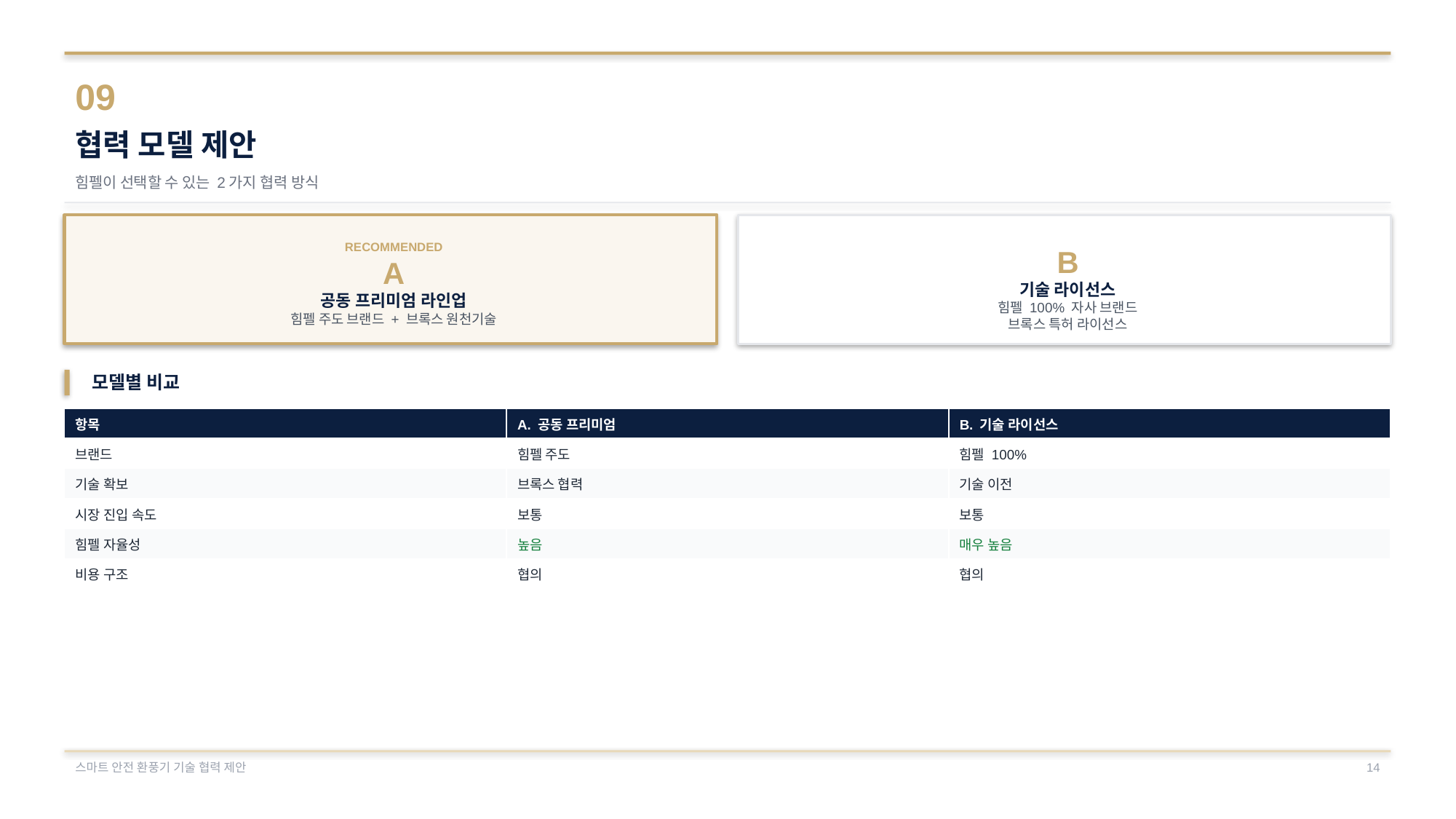

09
협력 모델 제안
힘펠이 선택할 수 있는 2가지 협력 방식

RECOMMENDED
A
공동 프리미엄 라인업
힘펠 주도 브랜드 + 브록스 원천기술
B
기술 라이선스
힘펠 100% 자사 브랜드
브록스 특허 라이선스
모델별 비교

| 항목 | A. 공동 프리미엄 | B. 기술 라이선스 |
| --- | --- | --- |
| 브랜드 | 힘펠 주도 | 힘펠 100% |
| 기술 확보 | 브록스 협력 | 기술 이전 |
| 시장 진입 속도 | 보통 | 보통 |
| 힘펠 자율성 | 높음 | 매우 높음 |
| 비용 구조 | 협의 | 협의 |

스마트 안전 환풍기 기술 협력 제안
14